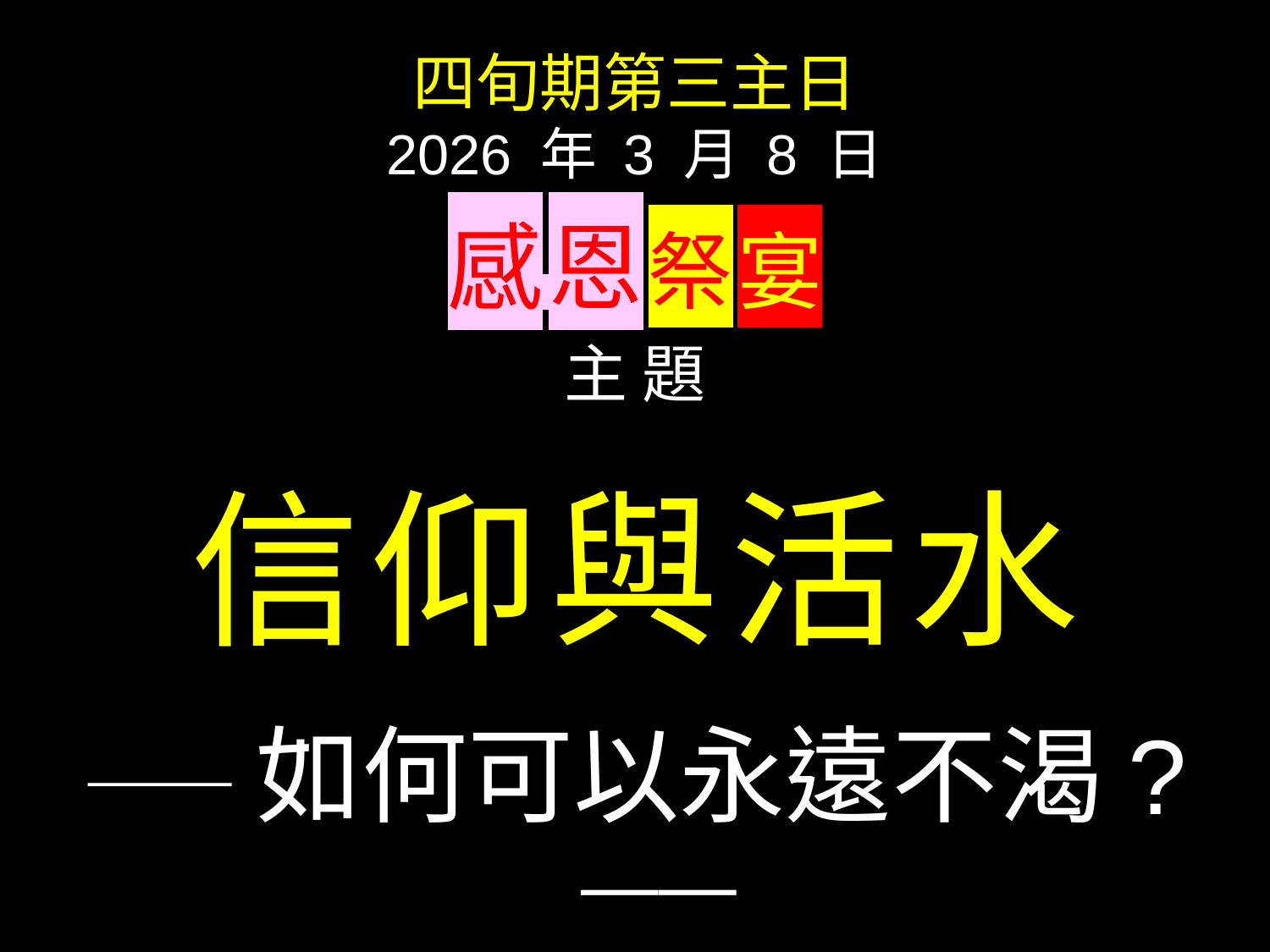

四旬期第三主日
2026 年 3 月 8 日
感 恩 祭 宴

主 題
信仰與活水
——如何可以永遠不渴?——